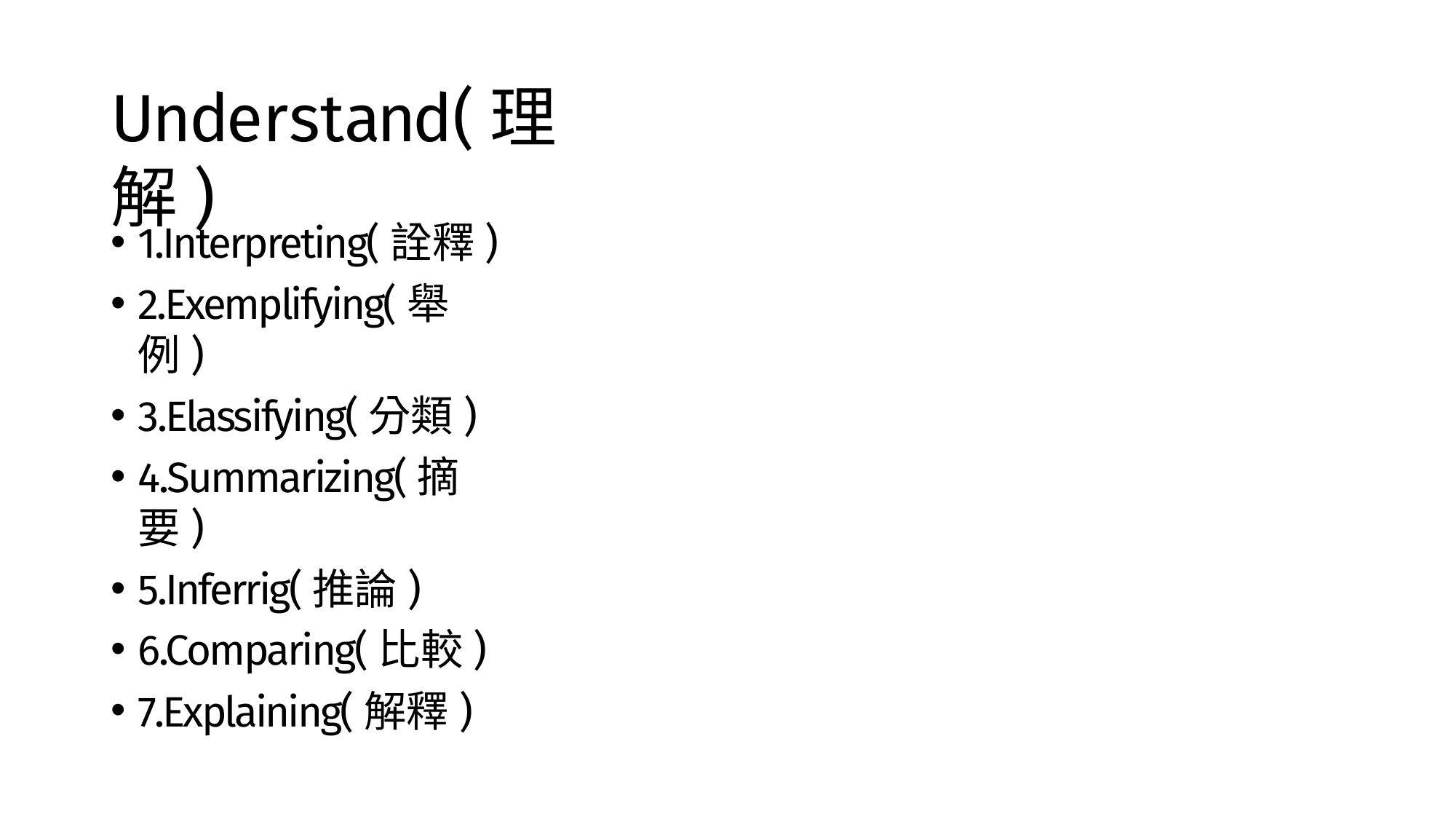

# Understand(理解)
1.Interpreting(詮釋)
2.Exemplifying(舉例)
3.Elassifying(分類)
4.Summarizing(摘要)
5.Inferrig(推論)
6.Comparing(比較)
7.Explaining(解釋)